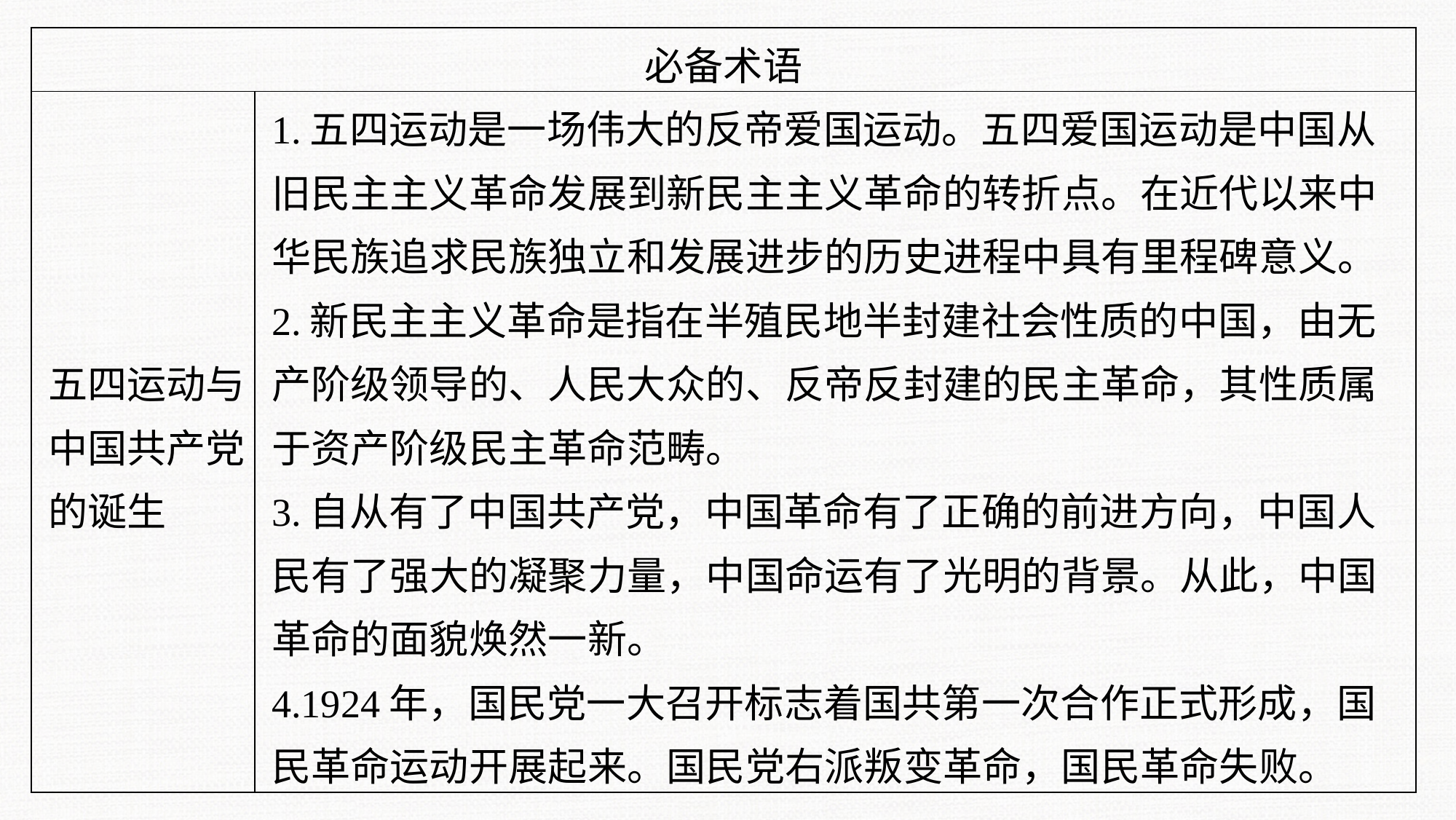

| 必备术语 |  |
| --- | --- |
| 五四运动与中国共产党的诞生 | 1.五四运动是一场伟大的反帝爱国运动。五四爱国运动是中国从旧民主主义革命发展到新民主主义革命的转折点。在近代以来中华民族追求民族独立和发展进步的历史进程中具有里程碑意义。 2.新民主主义革命是指在半殖民地半封建社会性质的中国，由无产阶级领导的、人民大众的、反帝反封建的民主革命，其性质属于资产阶级民主革命范畴。 3.自从有了中国共产党，中国革命有了正确的前进方向，中国人民有了强大的凝聚力量，中国命运有了光明的背景。从此，中国革命的面貌焕然一新。 4.1924年，国民党一大召开标志着国共第一次合作正式形成，国民革命运动开展起来。国民党右派叛变革命，国民革命失败。 |